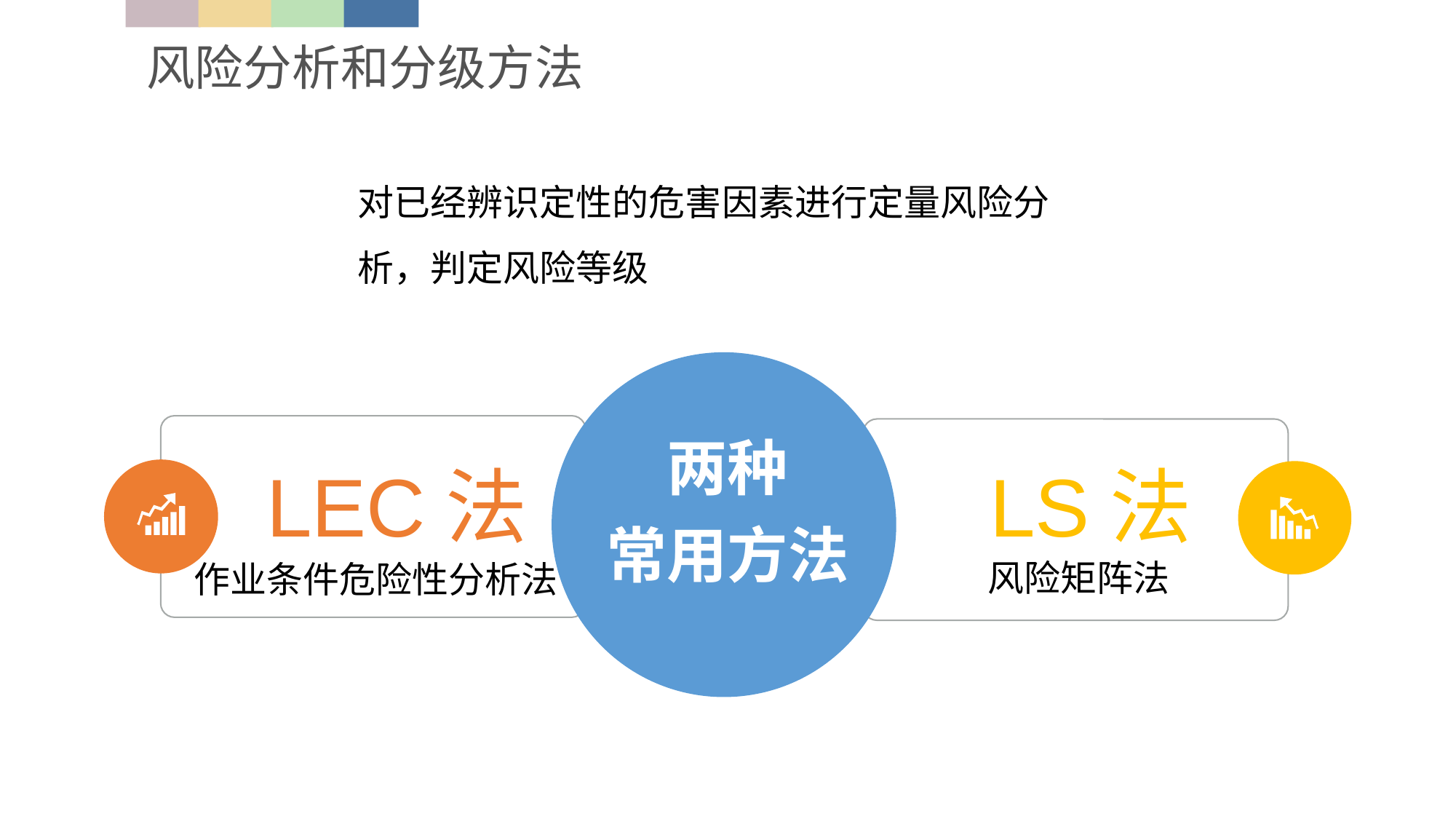

风险分析和分级方法
对已经辨识定性的危害因素进行定量风险分析，判定风险等级

LEC法
LS法
两种
常用方法
风险矩阵法
作业条件危险性分析法